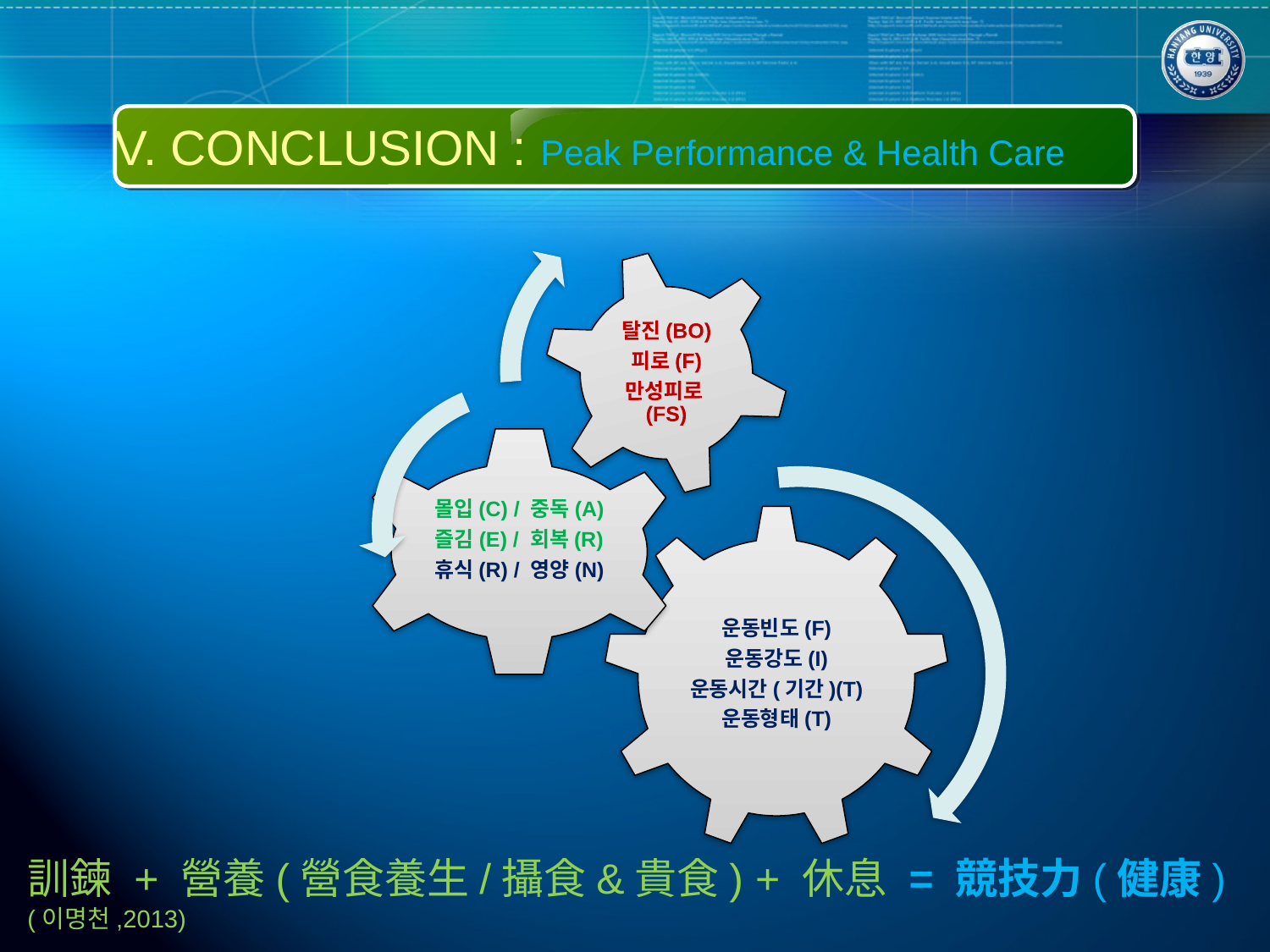

# V. CONCLUSION : Peak Performance & Health Care

운동빈도(F)
운동강도(I)
운동시간(기간)(T)
운동형태(T)
몰입(C) / 중독(A)
즐김(E) / 회복(R)
휴식(R) / 영양(N)

탈진(BO)
피로(F)
만성피로(FS)
訓鍊 + 營養(營食養生/攝食&貴食) + 休息 = 競技力(健康) (이명천,2013)